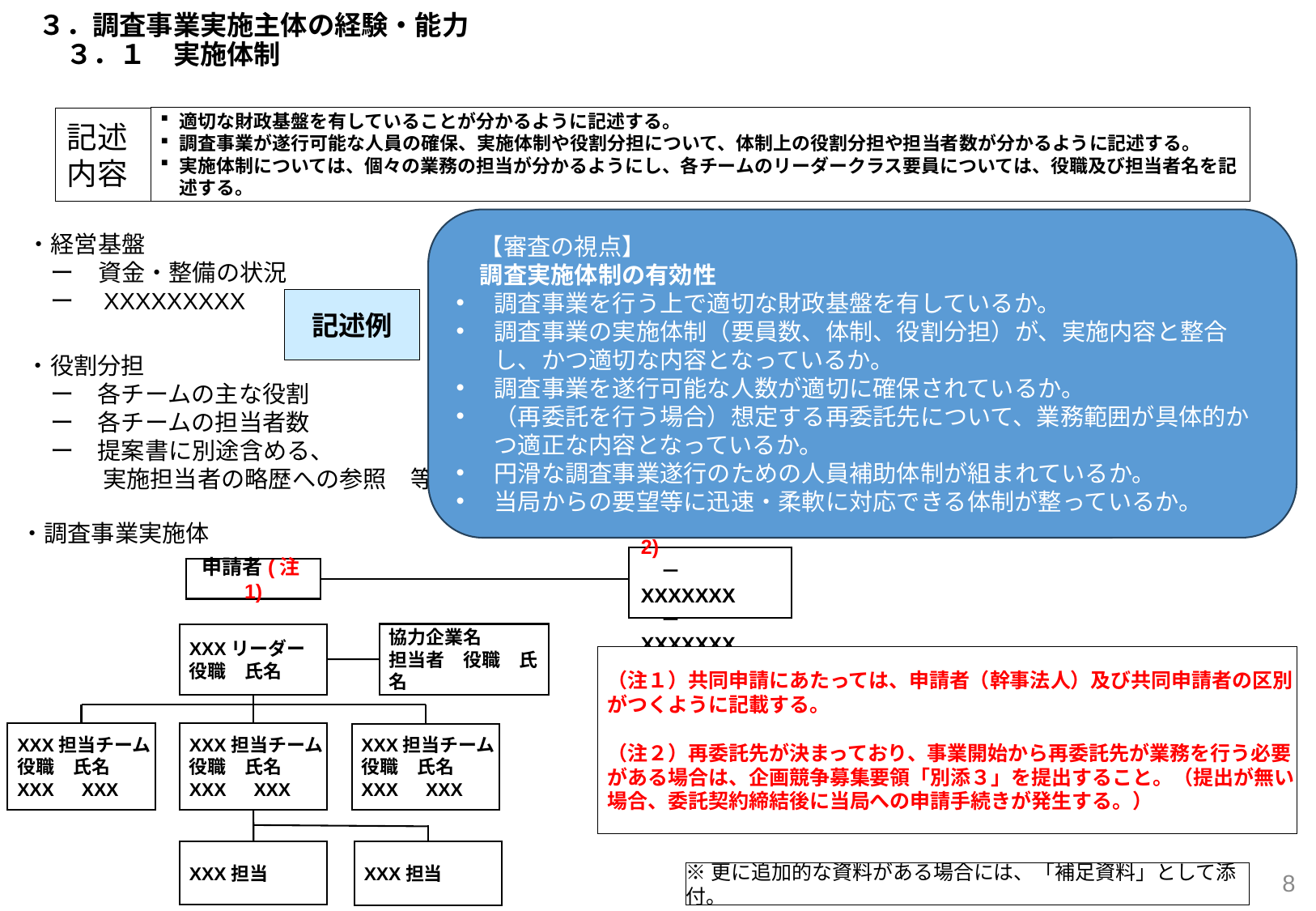

# ３．調査事業実施主体の経験・能力 　３．１　実施体制
適切な財政基盤を有していることが分かるように記述する。
調査事業が遂行可能な人員の確保、実施体制や役割分担について、体制上の役割分担や担当者数が分かるように記述する。
実施体制については、個々の業務の担当が分かるようにし、各チームのリーダークラス要員については、役職及び担当者名を記述する。
記述内容
　【審査の視点】
　調査実施体制の有効性
調査事業を行う上で適切な財政基盤を有しているか。
調査事業の実施体制（要員数、体制、役割分担）が、実施内容と整合し、かつ適切な内容となっているか。
調査事業を遂行可能な人数が適切に確保されているか。
（再委託を行う場合）想定する再委託先について、業務範囲が具体的かつ適正な内容となっているか。
円滑な調査事業遂行のための人員補助体制が組まれているか。
当局からの要望等に迅速・柔軟に対応できる体制が整っているか。
・経営基盤
　ー　資金・整備の状況
　ー　XXXXXXXXX
記述例
・役割分担
　ー　各チームの主な役割
　ー　各チームの担当者数
　ー　提案書に別途含める、
　　　 実施担当者の略歴への参照　等
・調査事業実施体
再委託先(注2)
　－ XXXXXXX
　－ XXXXXXX
申請者(注1)
協力企業名
担当者　役職　氏名
XXXリーダー
役職　氏名
XXX担当チーム
役職　氏名
XXX　XXX
XXX担当チーム
役職　氏名
XXX　XXX
XXX担当チーム
役職　氏名
XXX　XXX
XXX担当
XXX担当
（注１）共同申請にあたっては、申請者（幹事法人）及び共同申請者の区別がつくように記載する。
（注２）再委託先が決まっており、事業開始から再委託先が業務を行う必要がある場合は、企画競争募集要領「別添３」を提出すること。（提出が無い場合、委託契約締結後に当局への申請手続きが発生する。）
※更に追加的な資料がある場合には、「補足資料」として添付。
8